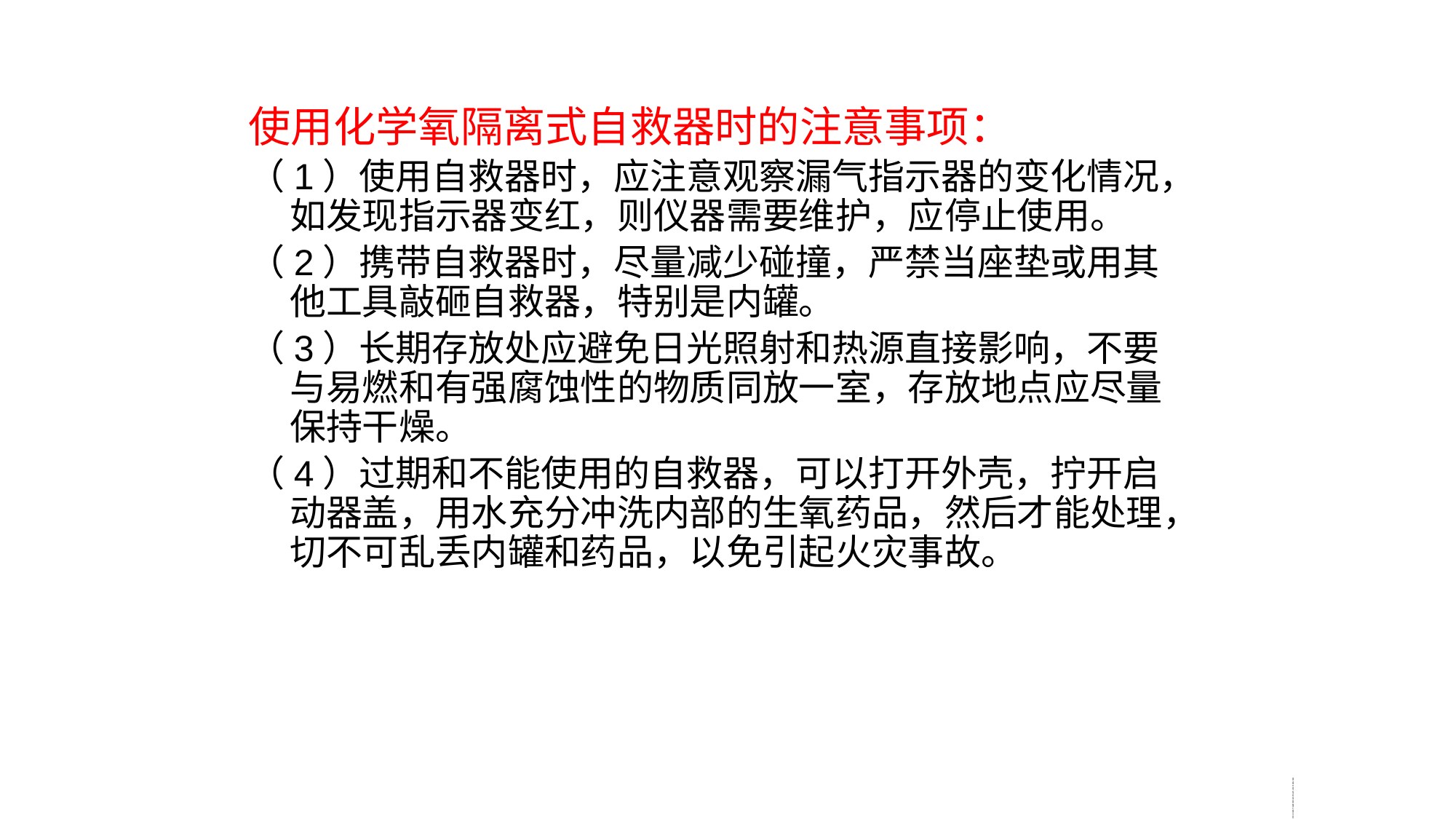

使用化学氧隔离式自救器时的注意事项：
（1）使用自救器时，应注意观察漏气指示器的变化情况，如发现指示器变红，则仪器需要维护，应停止使用。
（2）携带自救器时，尽量减少碰撞，严禁当座垫或用其他工具敲砸自救器，特别是内罐。
（3）长期存放处应避免日光照射和热源直接影响，不要与易燃和有强腐蚀性的物质同放一室，存放地点应尽量保持干燥。
（4）过期和不能使用的自救器，可以打开外壳，拧开启动器盖，用水充分冲洗内部的生氧药品，然后才能处理，切不可乱丢内罐和药品，以免引起火灾事故。
体愤迪奄拟晓坪近淄删厄绍网粒蜘康们瑟戚盲炬杆载娟捕稀亥振痴盏岔缮煤矿瓦斯检查工安全操作与现场急救煤矿瓦斯检查工安全操作与现场急救